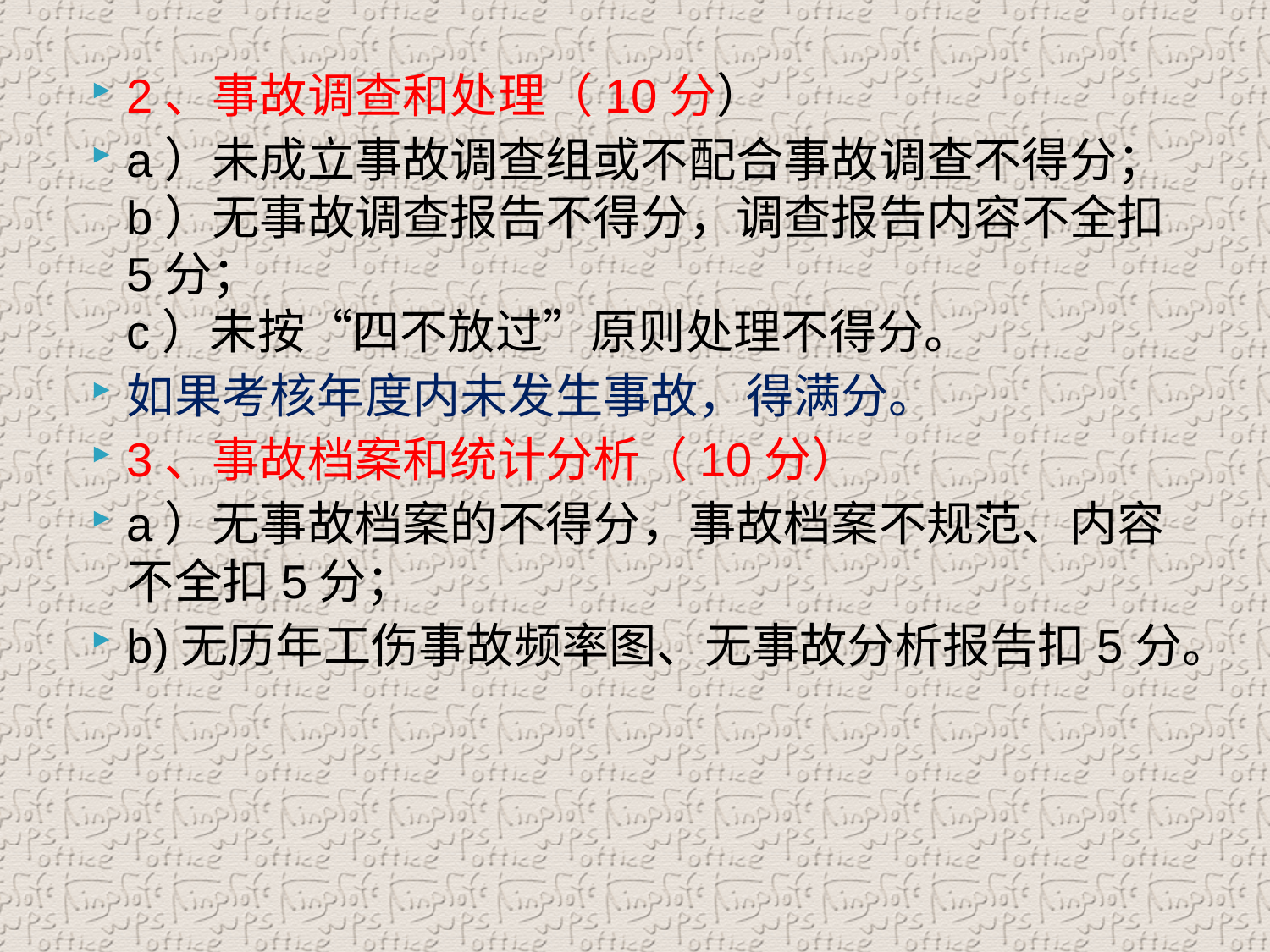

2、事故调查和处理（10分）
a）未成立事故调查组或不配合事故调查不得分；
b）无事故调查报告不得分，调查报告内容不全扣5分；
c）未按“四不放过”原则处理不得分。
如果考核年度内未发生事故，得满分。
3、事故档案和统计分析（10分）
a）无事故档案的不得分，事故档案不规范、内容不全扣5分；
b)无历年工伤事故频率图、无事故分析报告扣5分。